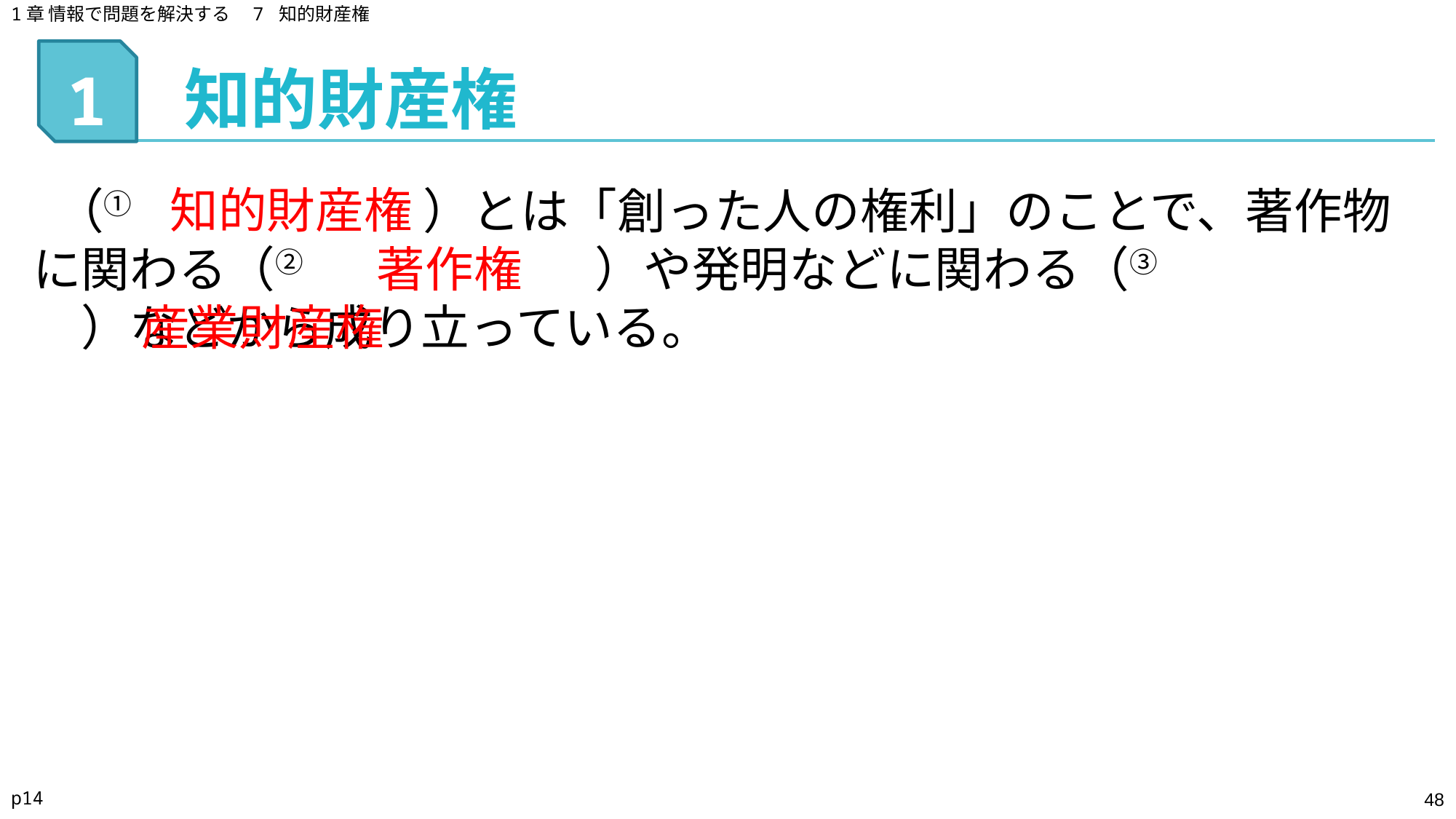

1章 情報で問題を解決する　7 知的財産権
知的財産権
# 1
 （①　　　　　　）とは「創った人の権利」のことで、著作物に関わる（②　　　　　　）や発明などに関わる（③　　　　　　）などから成り立っている。
知的財産権
著作権
産業財産権
p14
48